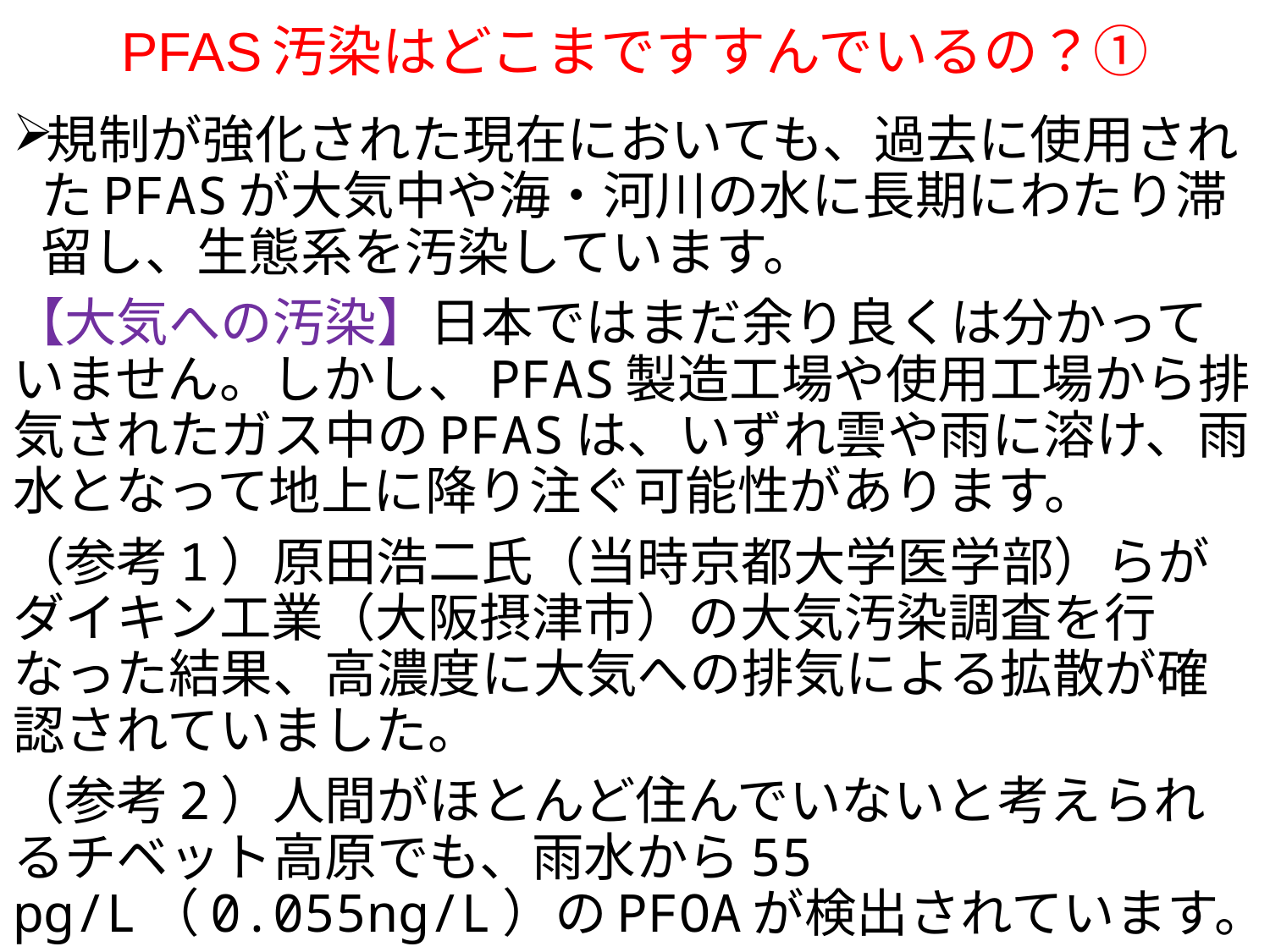

# PFAS汚染はどこまですすんでいるの？①
規制が強化された現在においても、過去に使用されたPFASが大気中や海・河川の水に長期にわたり滞留し、生態系を汚染しています。
【大気への汚染】日本ではまだ余り良くは分かっていません。しかし、PFAS製造工場や使用工場から排気されたガス中のPFASは、いずれ雲や雨に溶け、雨水となって地上に降り注ぐ可能性があります。
（参考1）原田浩二氏（当時京都大学医学部）らがダイキン工業（大阪摂津市）の大気汚染調査を行なった結果、高濃度に大気への排気による拡散が確認されていました。
（参考2）人間がほとんど住んでいないと考えられるチベット高原でも、雨水から55 pg/L（0.055ng/L）のPFOAが検出されています。